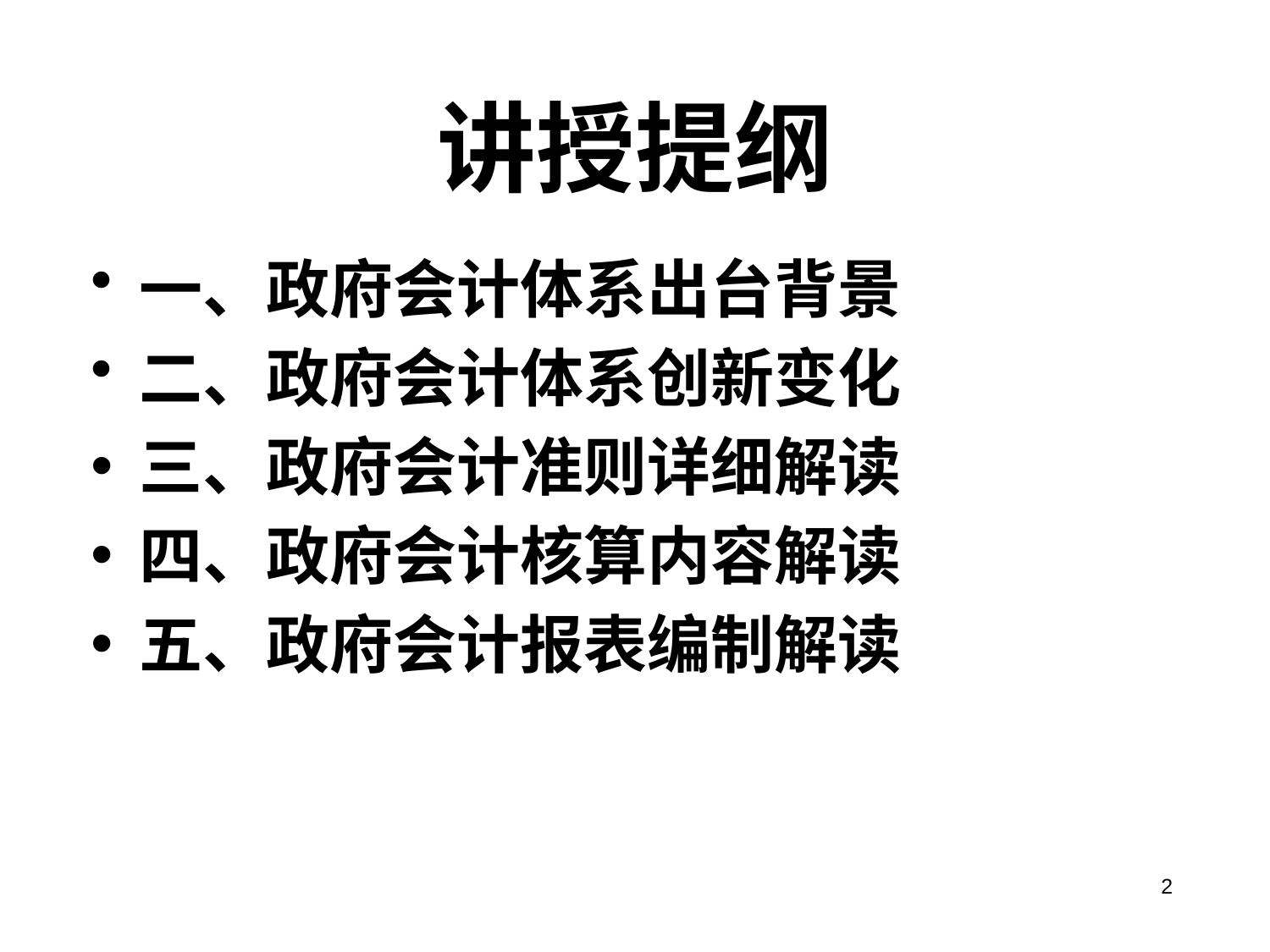

# 讲授提纲
一、政府会计体系出台背景
二、政府会计体系创新变化
三、政府会计准则详细解读
四、政府会计核算内容解读
五、政府会计报表编制解读
2